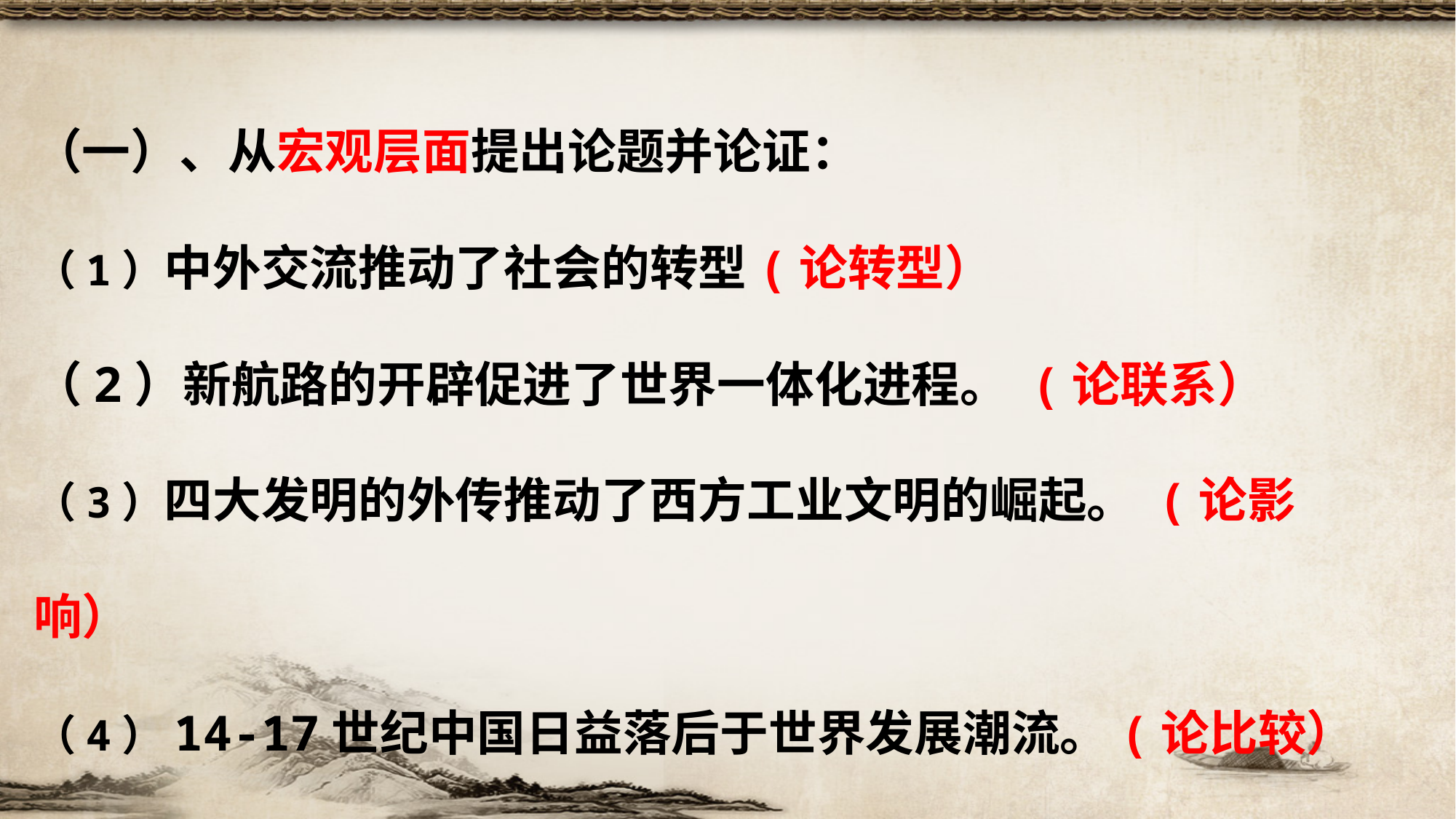

（一）、从宏观层面提出论题并论证：
（1）中外交流推动了社会的转型(论转型）
（2）新航路的开辟促进了世界一体化进程。 (论联系）
（3）四大发明的外传推动了西方工业文明的崛起。 (论影响）
（4）14-17世纪中国日益落后于世界发展潮流。(论比较）